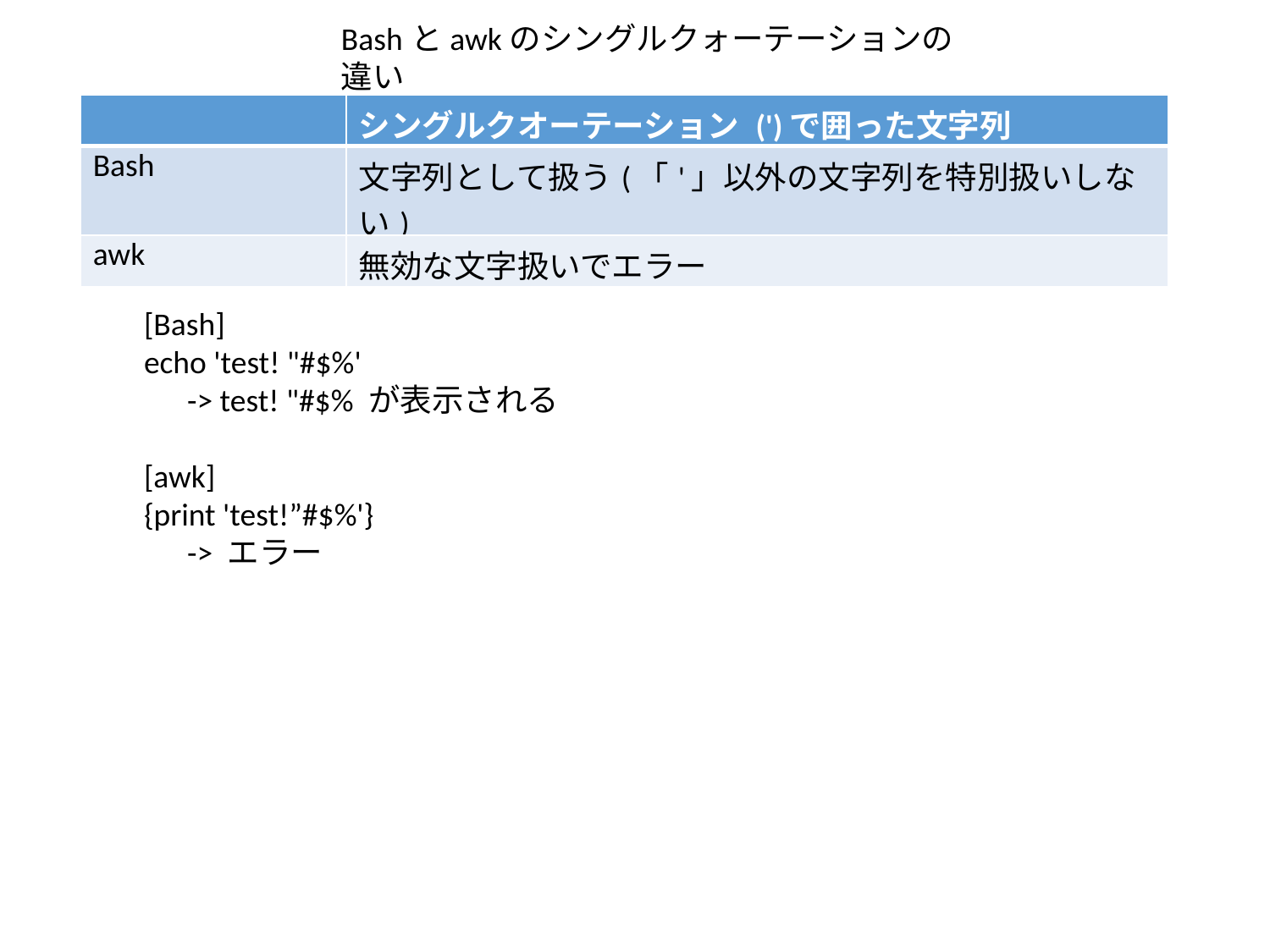

Bashとawkのシングルクォーテーションの違い
|  | シングルクオーテーション (')で囲った文字列 |
| --- | --- |
| Bash | 文字列として扱う(「'」以外の文字列を特別扱いしない) |
| awk | 無効な文字扱いでエラー |
[Bash]
echo 'test! "#$%'
      -> test! "#$% が表示される

[awk]
{print 'test!”#$%'}
      -> エラー